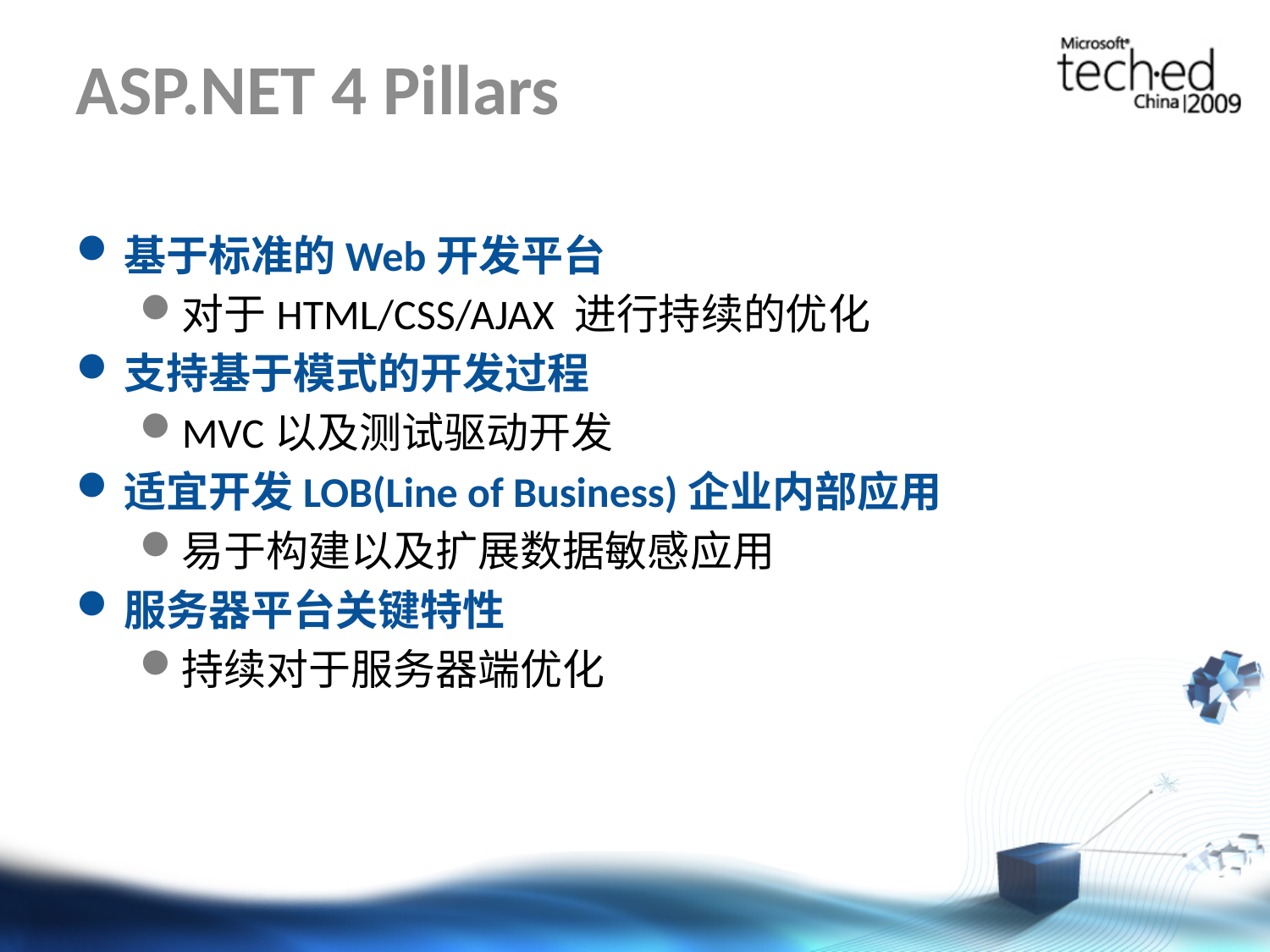

# ASP.NET 4 Pillars
基于标准的Web开发平台
对于HTML/CSS/AJAX 进行持续的优化
支持基于模式的开发过程
MVC以及测试驱动开发
适宜开发LOB(Line of Business)企业内部应用
易于构建以及扩展数据敏感应用
服务器平台关键特性
持续对于服务器端优化